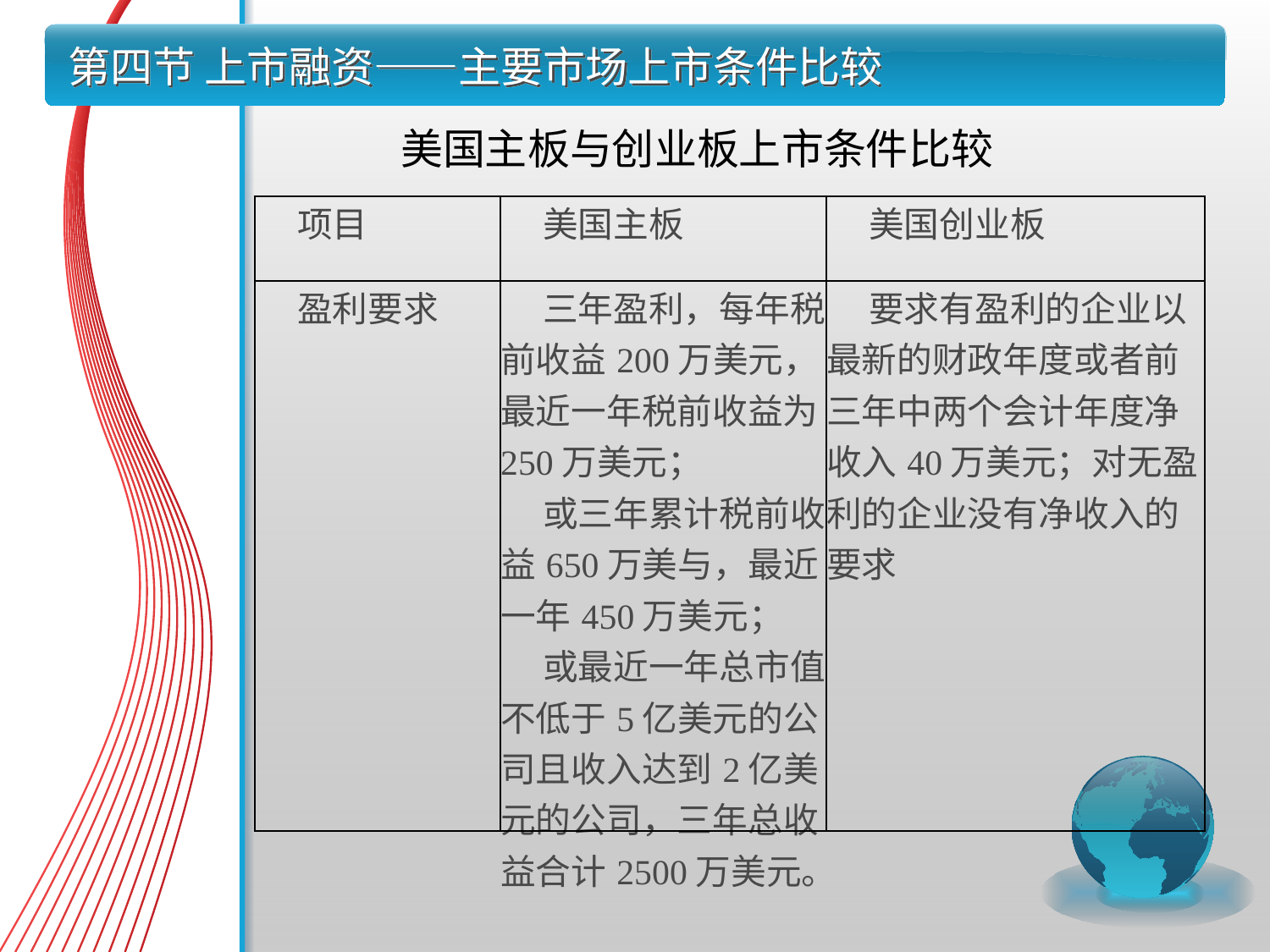

# 第四节 上市融资——主要市场上市条件比较
美国主板与创业板上市条件比较
| 项目 | 美国主板 | 美国创业板 |
| --- | --- | --- |
| 盈利要求 | 三年盈利，每年税前收益200万美元，最近一年税前收益为250万美元； 或三年累计税前收益650万美与，最近一年450万美元； 或最近一年总市值不低于5亿美元的公司且收入达到2亿美元的公司，三年总收益合计2500万美元。 | 要求有盈利的企业以最新的财政年度或者前三年中两个会计年度净收入40万美元；对无盈利的企业没有净收入的要求 |